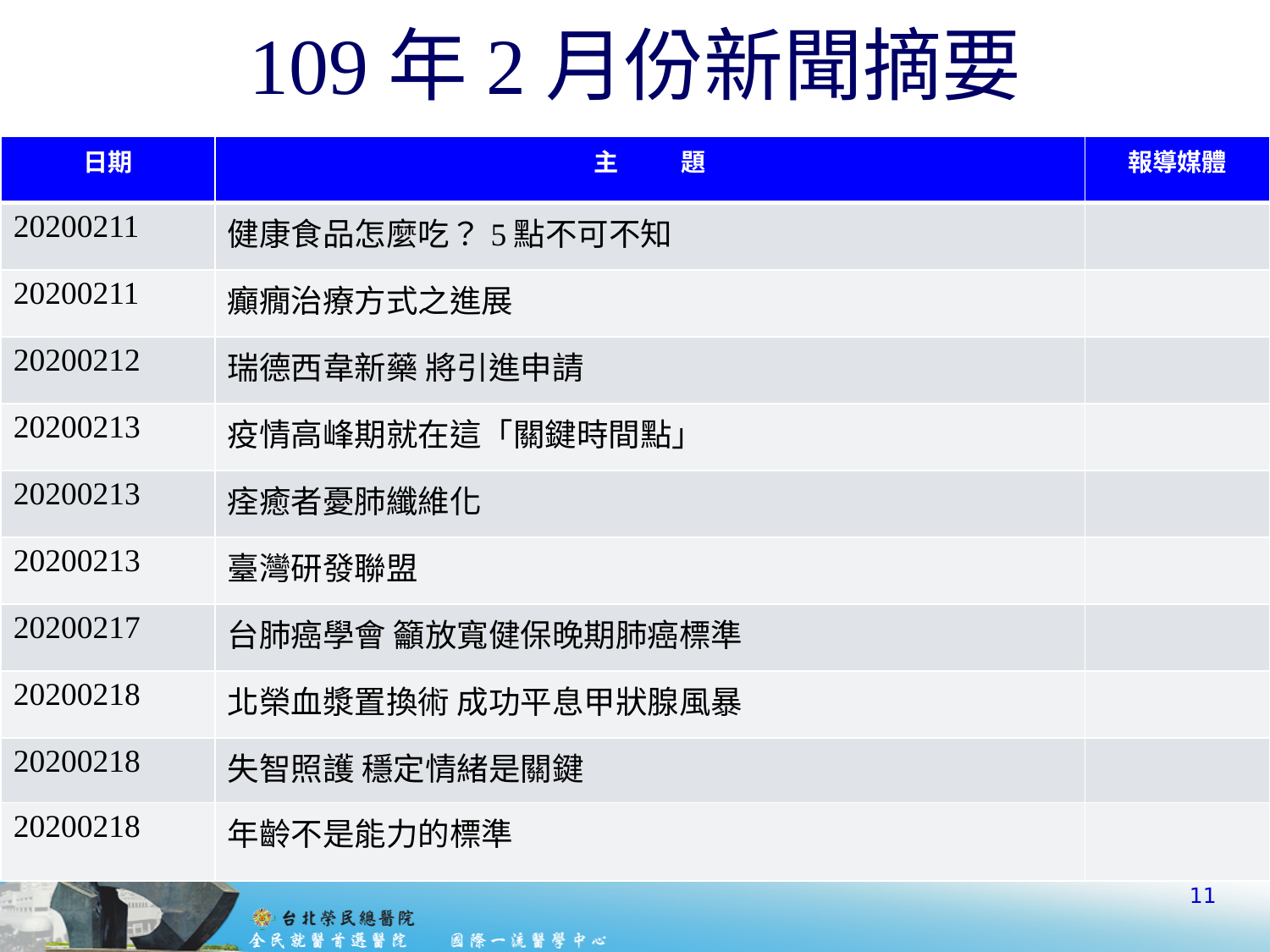

# 109年2月份新聞摘要
| 日期 | 主 題 | 報導媒體 |
| --- | --- | --- |
| 20200211 | 健康食品怎麼吃？5點不可不知 |  |
| 20200211 | 癲癇治療方式之進展 |  |
| 20200212 | 瑞德西韋新藥 將引進申請 |  |
| 20200213 | 疫情高峰期就在這「關鍵時間點」 |  |
| 20200213 | 痊癒者憂肺纖維化 |  |
| 20200213 | 臺灣研發聯盟 |  |
| 20200217 | 台肺癌學會 籲放寬健保晚期肺癌標準 |  |
| 20200218 | 北榮血漿置換術 成功平息甲狀腺風暴 |  |
| 20200218 | 失智照護 穩定情緒是關鍵 |  |
| 20200218 | 年齡不是能力的標準 |  |
11